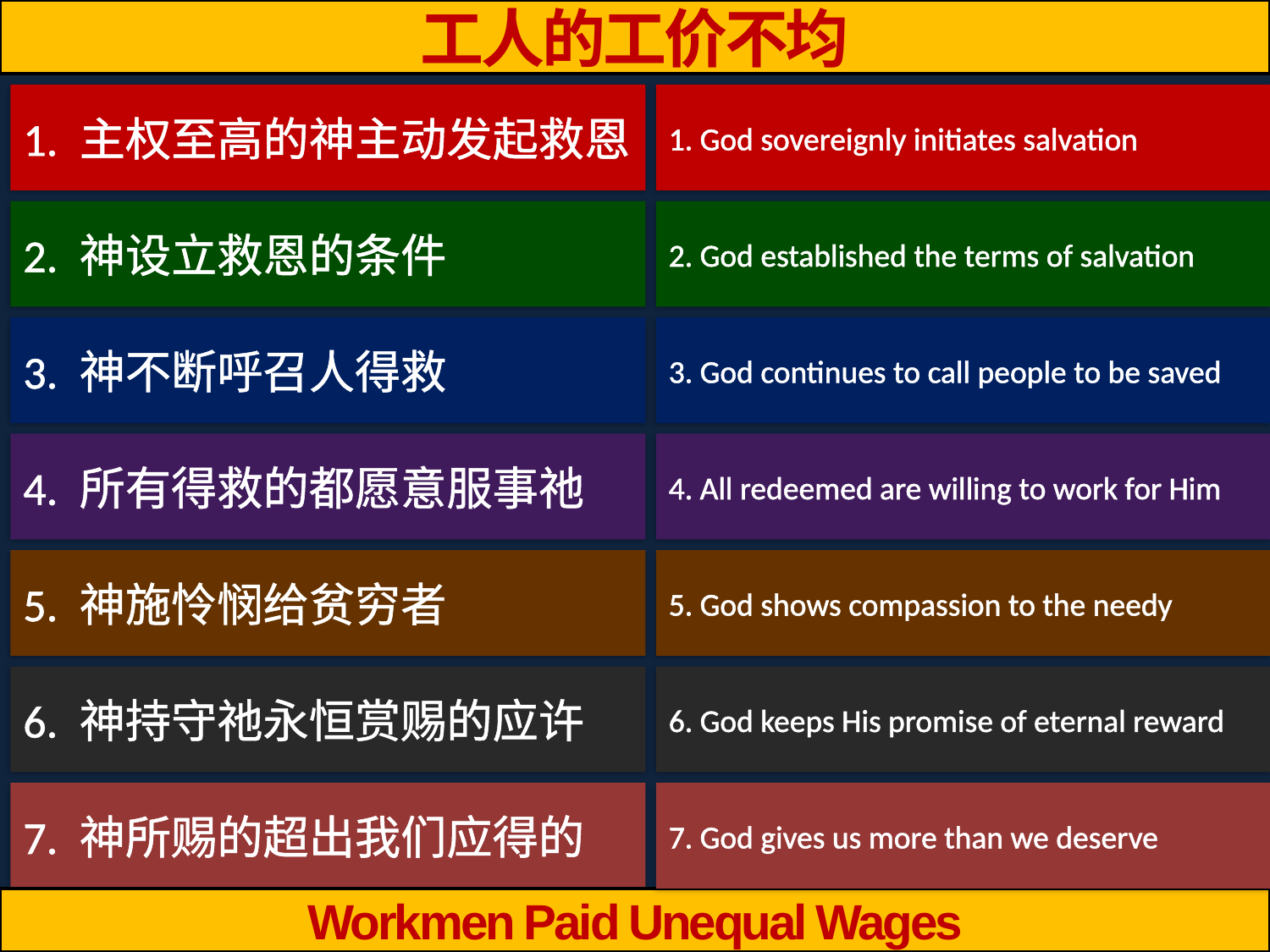

工人的工价不均
1. 主权至高的神主动发起救恩
1. God sovereignly initiates salvation
2. 神设立救恩的条件
2. God established the terms of salvation
3. 神不断呼召人得救
3. God continues to call people to be saved
4. 所有得救的都愿意服事祂
4. All redeemed are willing to work for Him
5. 神施怜悯给贫穷者
5. God shows compassion to the needy
6. 神持守祂永恒赏赐的应许
6. God keeps His promise of eternal reward
7. 神所赐的超出我们应得的
7. God gives us more than we deserve
Workmen Paid Unequal Wages